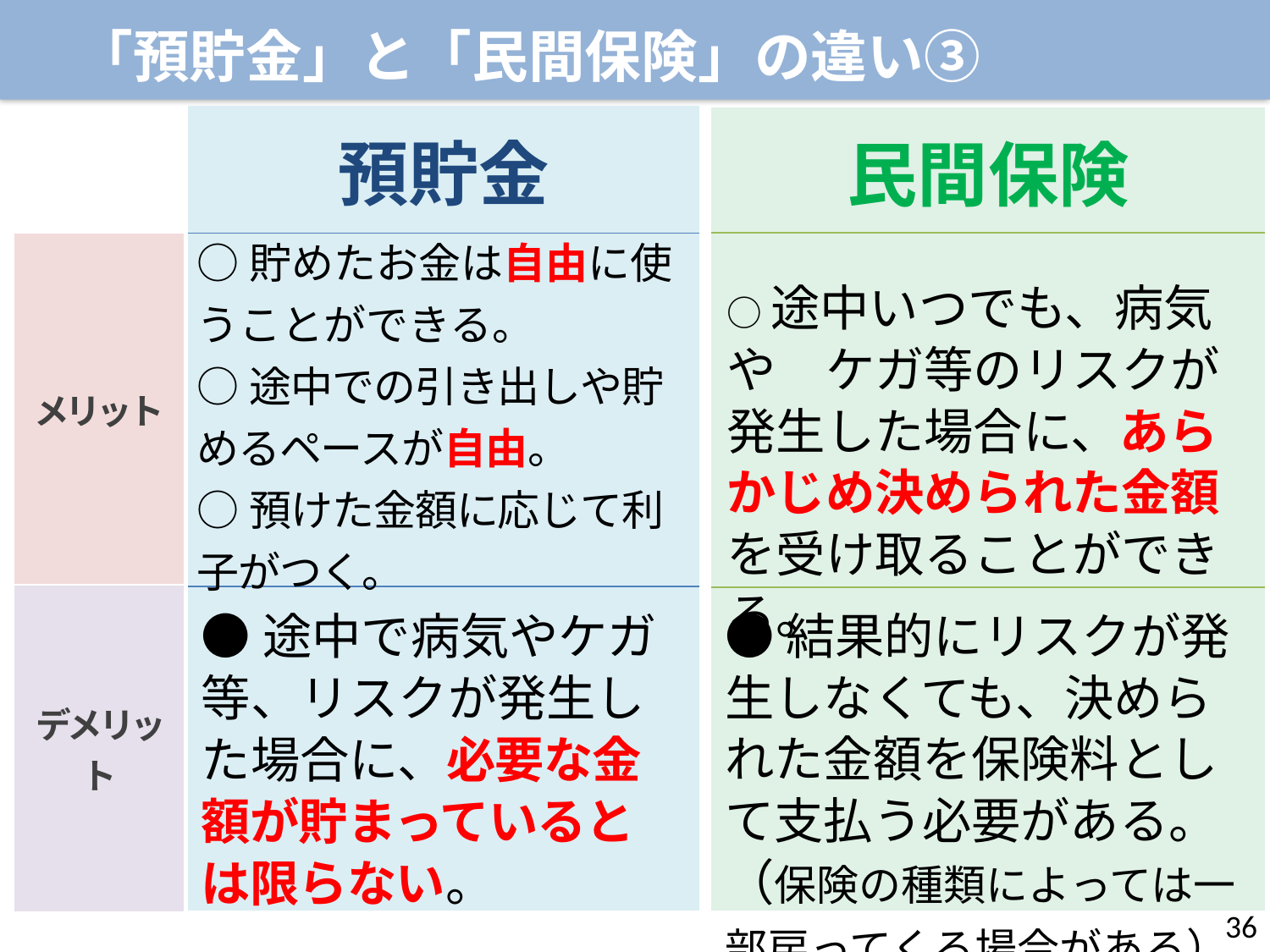

「預貯金」と「民間保険」の違い③
| 預貯金 |
| --- |
|  |
|  |
| 民間保険 |
| --- |
|  |
|  |
○貯めたお金は自由に使うことができる。
○途中での引き出しや貯めるペースが自由。
○預けた金額に応じて利子がつく。
| メリット |
| --- |
| デメリット |
○途中いつでも、病気や　ケガ等のリスクが発生した場合に、あらかじめ決められた金額を受け取ることができる。
●結果的にリスクが発生しなくても、決められた金額を保険料として支払う必要がある。（保険の種類によっては一部戻ってくる場合がある）
●途中で病気やケガ等、リスクが発生した場合に、必要な金額が貯まっているとは限らない。
36